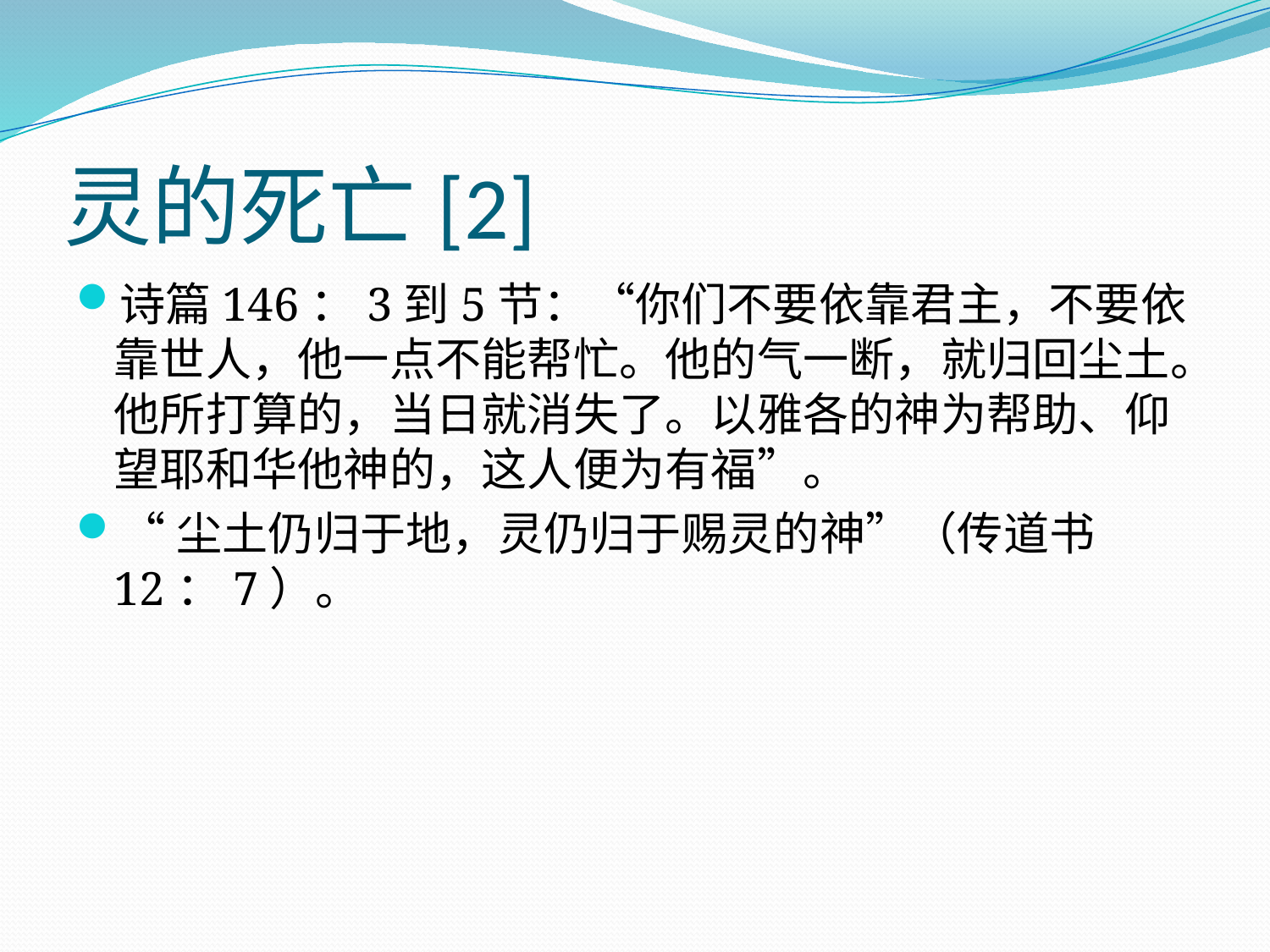

# 灵的死亡[2]
诗篇146：3到5节：“你们不要依靠君主，不要依靠世人，他一点不能帮忙。他的气一断，就归回尘土。他所打算的，当日就消失了。以雅各的神为帮助、仰望耶和华他神的，这人便为有福”。
“尘土仍归于地，灵仍归于赐灵的神”（传道书12：7）。